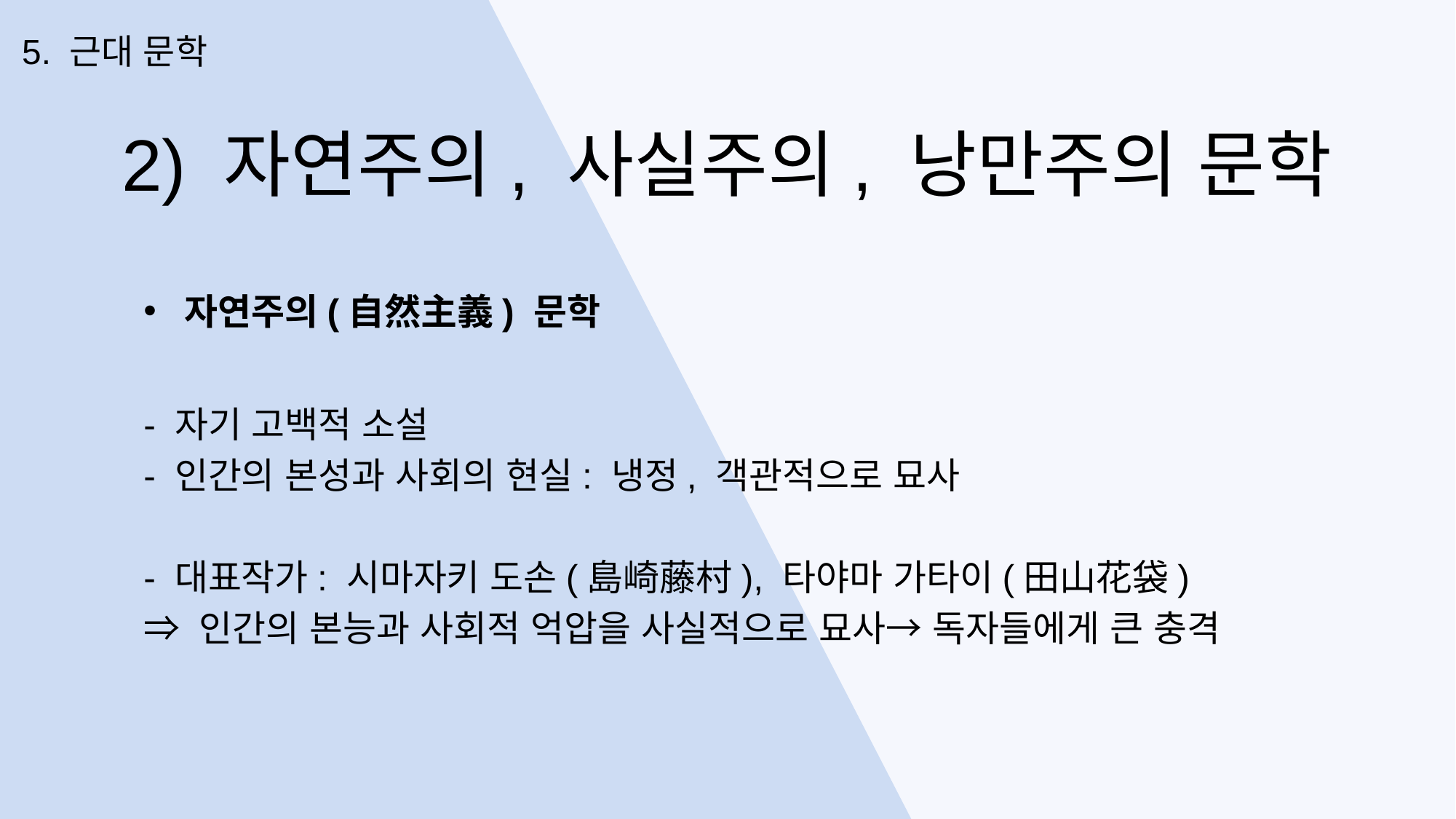

5. 근대 문학
2) 자연주의, 사실주의, 낭만주의 문학
자연주의(自然主義) 문학

- 자기 고백적 소설
- 인간의 본성과 사회의 현실: 냉정, 객관적으로 묘사

- 대표작가: 시마자키 도손(島崎藤村), 타야마 가타이(田山花袋)
⇒ 인간의 본능과 사회적 억압을 사실적으로 묘사→ 독자들에게 큰 충격